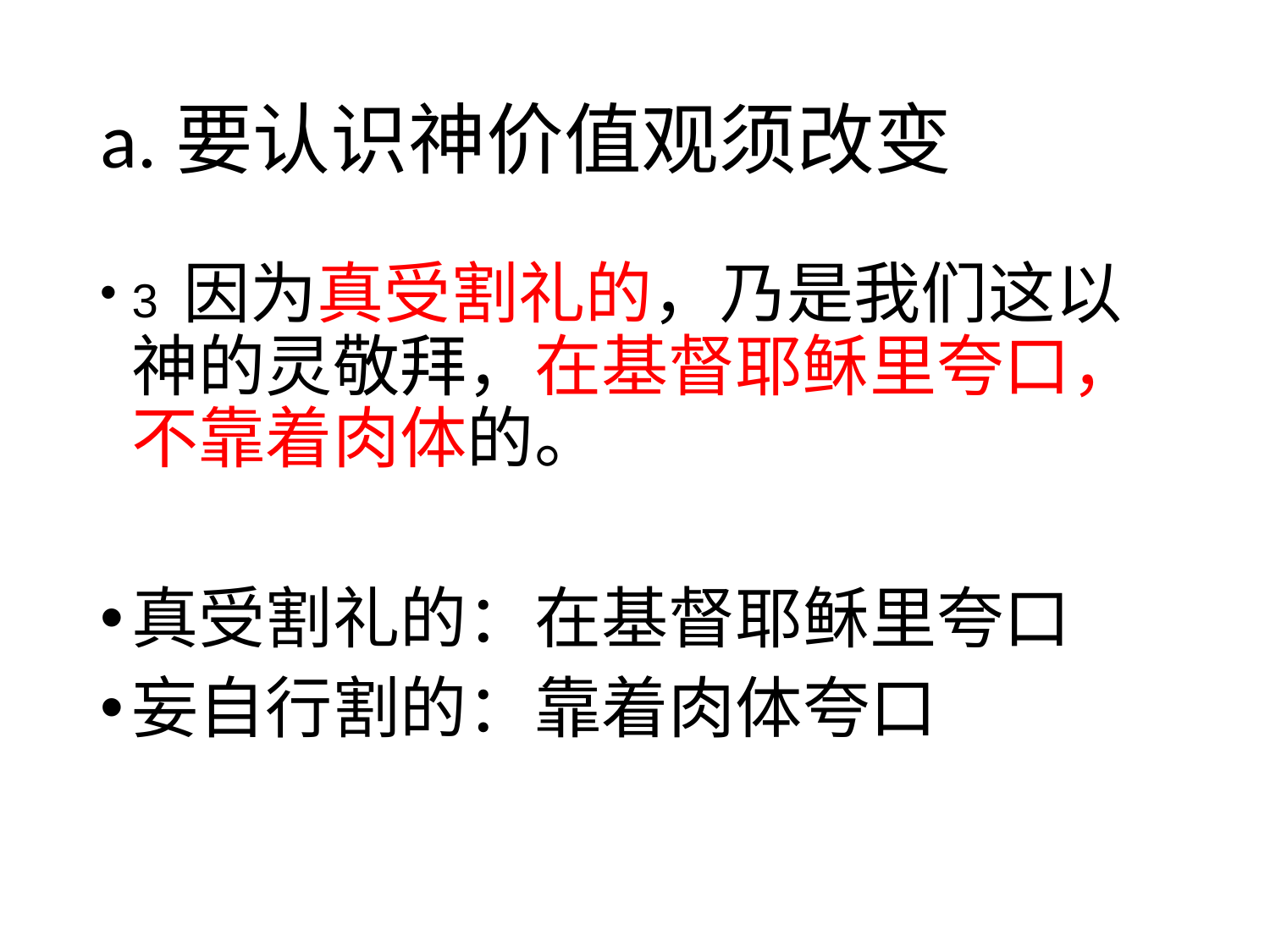

# a.要认识神价值观须改变
3 因为真受割礼的，乃是我们这以神的灵敬拜，在基督耶稣里夸口，不靠着肉体的。

真受割礼的：在基督耶稣里夸口
妄自行割的：靠着肉体夸口